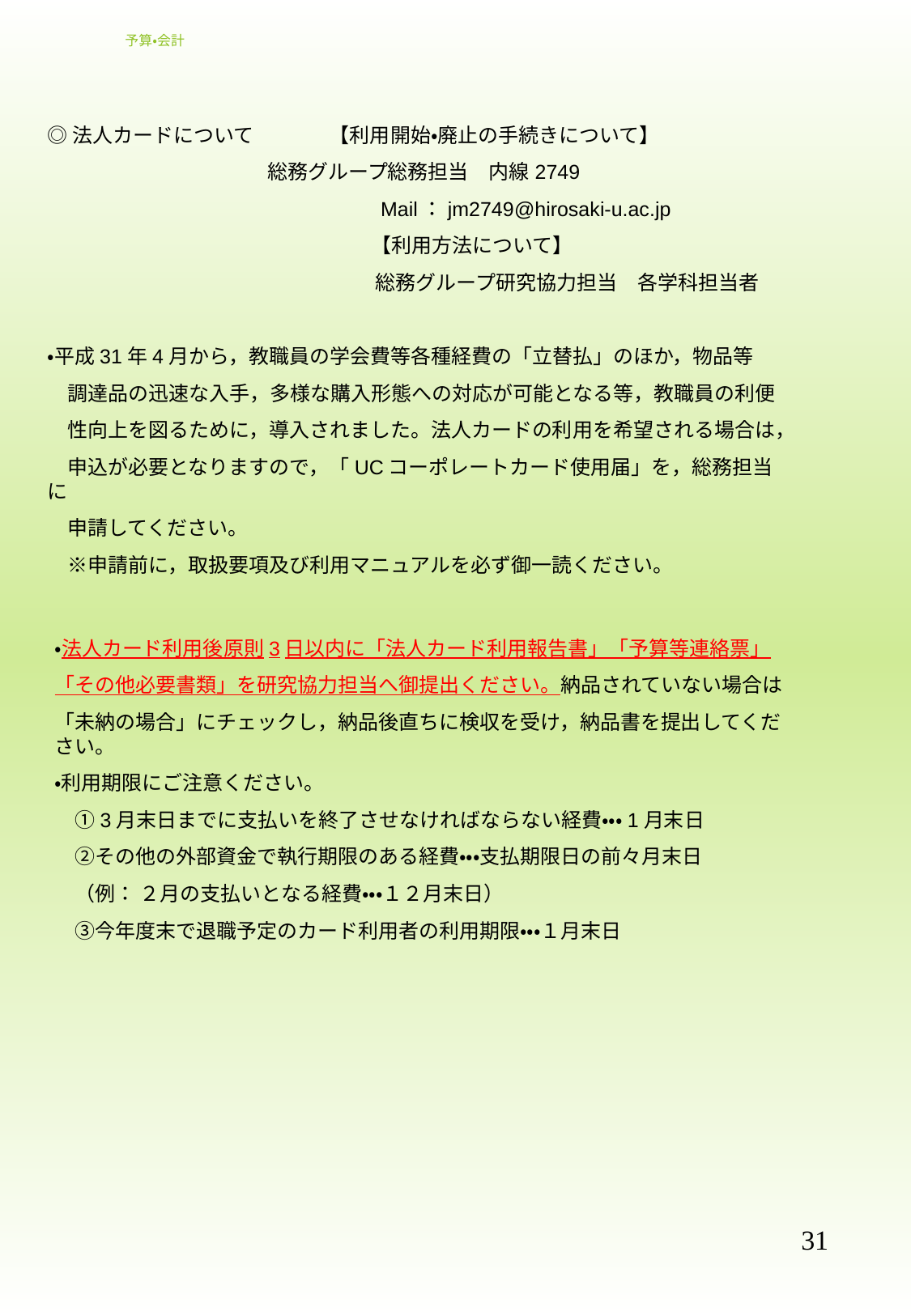

# 予算・会計
◎法人カードについて                 【利用開始・廃止の手続きについて】
　                                             総務グループ総務担当　内線2749
　　　　　　　　　　　　　　　　 Mail：jm2749@hirosaki-u.ac.jp
　　　　　　　　　　　　　　　　【利用方法について】
　　　　　　　　　　　　　　　　 総務グループ研究協力担当　各学科担当者

・平成31年4月から，教職員の学会費等各種経費の「立替払」のほか，物品等
　調達品の迅速な入手，多様な購入形態への対応が可能となる等，教職員の利便
　性向上を図るために，導入されました。法人カードの利用を希望される場合は，
　申込が必要となりますので，「UCコーポレートカード使用届」を，総務担当に
　申請してください。
　※申請前に，取扱要項及び利用マニュアルを必ず御一読ください。

・法人カード利用後原則3日以内に「法人カード利用報告書」「予算等連絡票」
「その他必要書類」を研究協力担当へ御提出ください。納品されていない場合は
「未納の場合」にチェックし，納品後直ちに検収を受け，納品書を提出してください。
・利用期限にご注意ください。
　①3月末日までに支払いを終了させなければならない経費・・・1月末日
　②その他の外部資金で執行期限のある経費・・・支払期限日の前々月末日
　（例： ２月の支払いとなる経費・・・１２月末日）
　③今年度末で退職予定のカード利用者の利用期限・・・１月末日

31